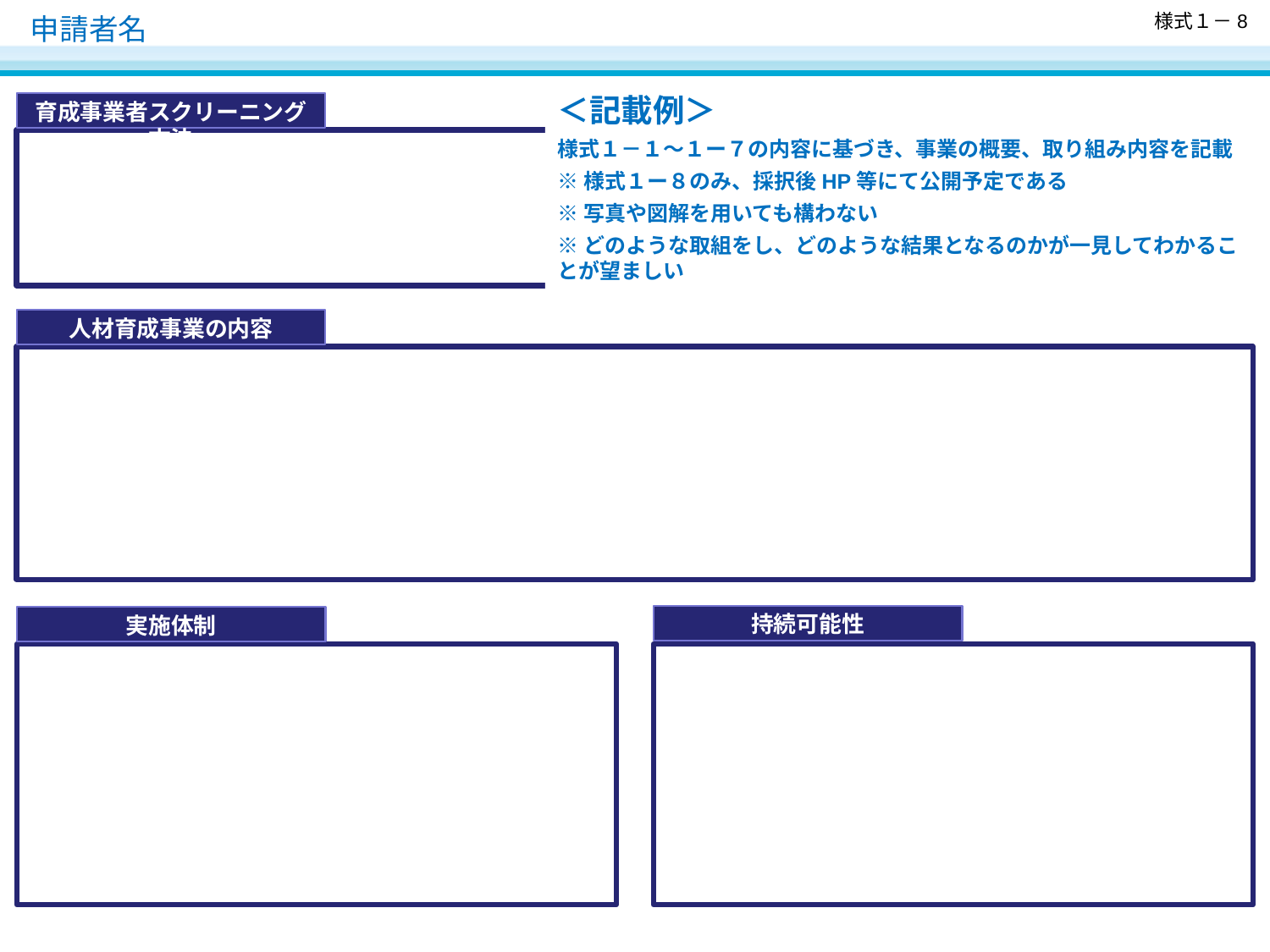

様式１－8
　申請者名
＜記載例＞
様式１－１～１ー７の内容に基づき、事業の概要、取り組み内容を記載
※様式１ー８のみ、採択後HP等にて公開予定である
※写真や図解を用いても構わない
※どのような取組をし、どのような結果となるのかが一見してわかることが望ましい
育成事業者スクリーニング方法

人材育成事業の内容

持続可能性
実施体制